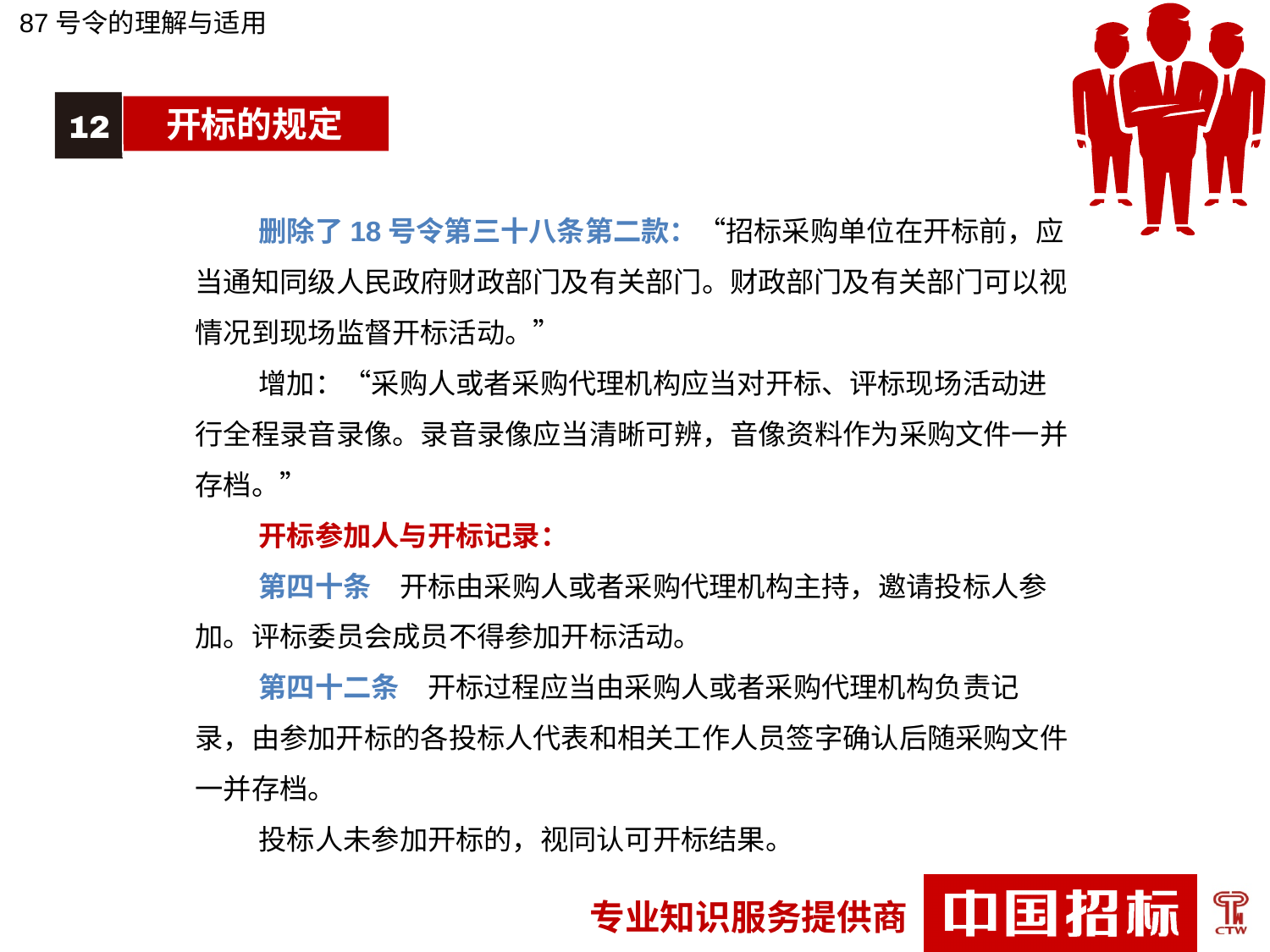

87号令的理解与适用

12
开标的规定
删除了18号令第三十八条第二款：“招标采购单位在开标前，应当通知同级人民政府财政部门及有关部门。财政部门及有关部门可以视情况到现场监督开标活动。”
增加：“采购人或者采购代理机构应当对开标、评标现场活动进行全程录音录像。录音录像应当清晰可辨，音像资料作为采购文件一并存档。”
开标参加人与开标记录：
第四十条　开标由采购人或者采购代理机构主持，邀请投标人参加。评标委员会成员不得参加开标活动。
第四十二条　开标过程应当由采购人或者采购代理机构负责记录，由参加开标的各投标人代表和相关工作人员签字确认后随采购文件一并存档。
投标人未参加开标的，视同认可开标结果。